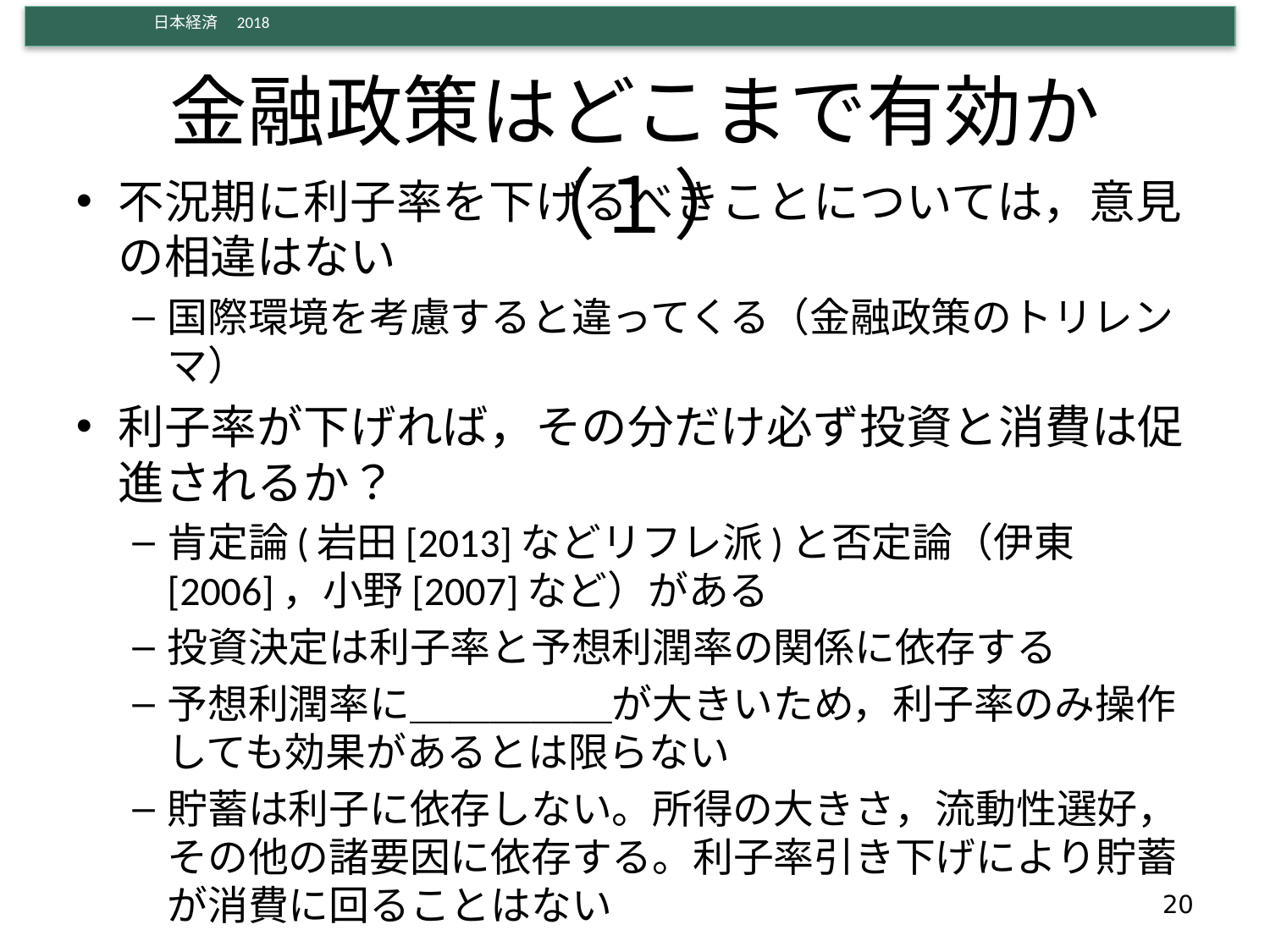

# 金融政策はどこまで有効か（１）
不況期に利子率を下げるべきことについては，意見の相違はない
国際環境を考慮すると違ってくる（金融政策のトリレンマ）
利子率が下げれば，その分だけ必ず投資と消費は促進されるか？
肯定論(岩田[2013]などリフレ派)と否定論（伊東[2006]，小野[2007]など）がある
投資決定は利子率と予想利潤率の関係に依存する
予想利潤率に＿＿＿＿＿が大きいため，利子率のみ操作しても効果があるとは限らない
貯蓄は利子に依存しない。所得の大きさ，流動性選好，その他の諸要因に依存する。利子率引き下げにより貯蓄が消費に回ることはない

20